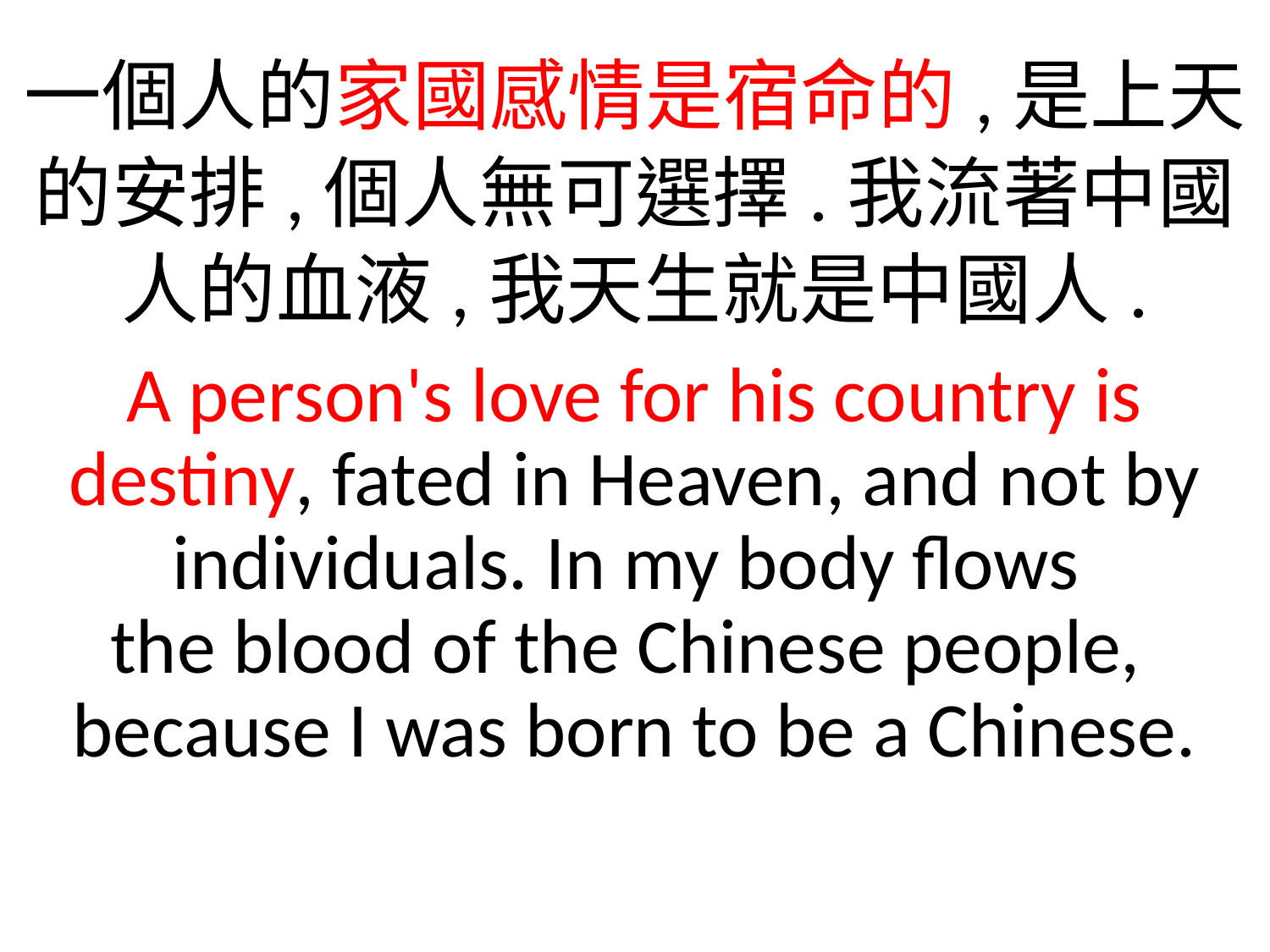

一個人的家國感情是宿命的,是上天的安排,個人無可選擇.我流著中國人的血液,我天生就是中國人.
A person's love for his country is destiny, fated in Heaven, and not by individuals. In my body flows
the blood of the Chinese people,
because I was born to be a Chinese.